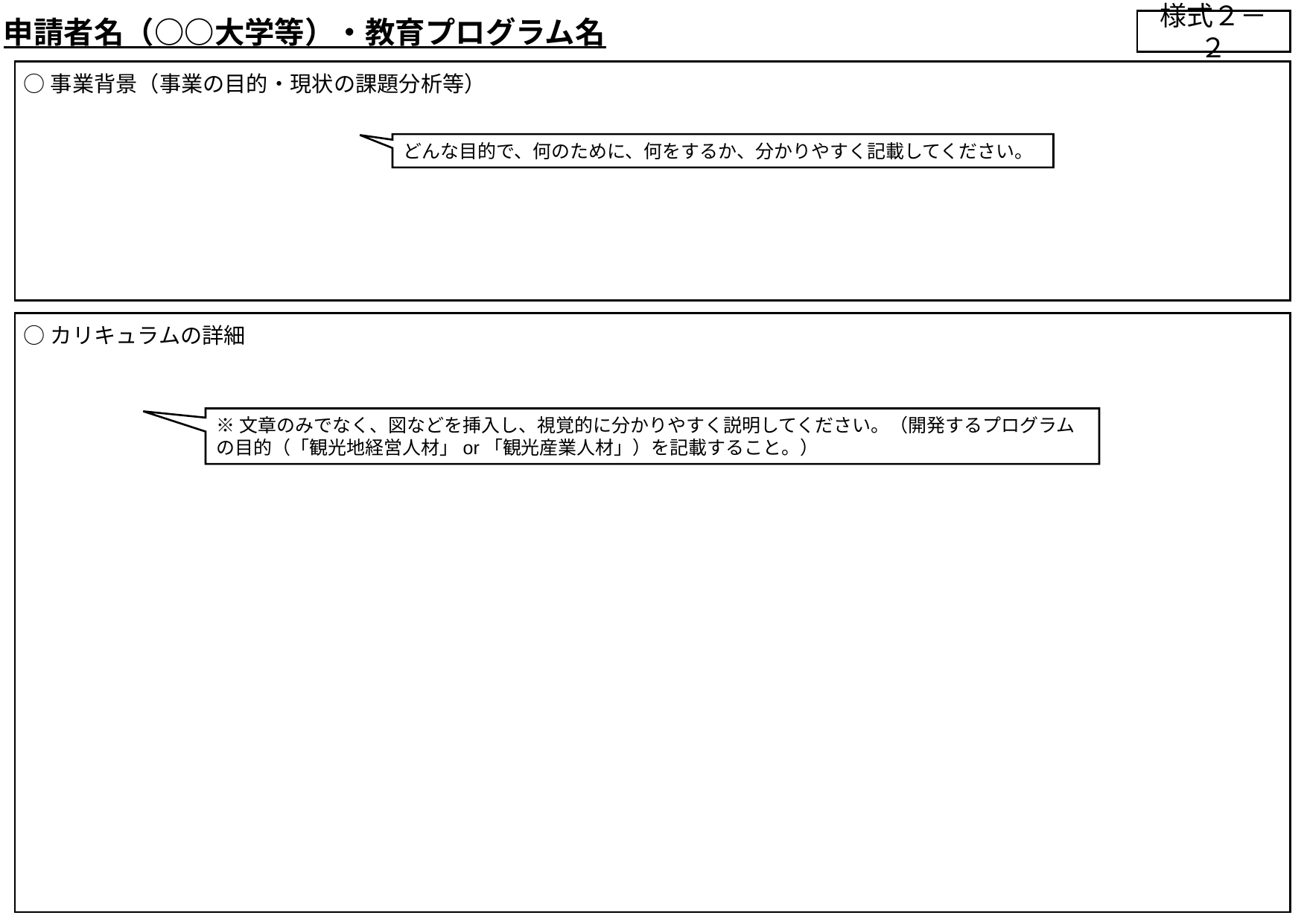

様式２－２
# 申請者名（○○大学等）・教育プログラム名
○事業背景（事業の目的・現状の課題分析等）
どんな目的で、何のために、何をするか、分かりやすく記載してください。
○カリキュラムの詳細

※文章のみでなく、図などを挿入し、視覚的に分かりやすく説明してください。（開発するプログラムの目的（「観光地経営人材」or「観光産業人材」）を記載すること。）